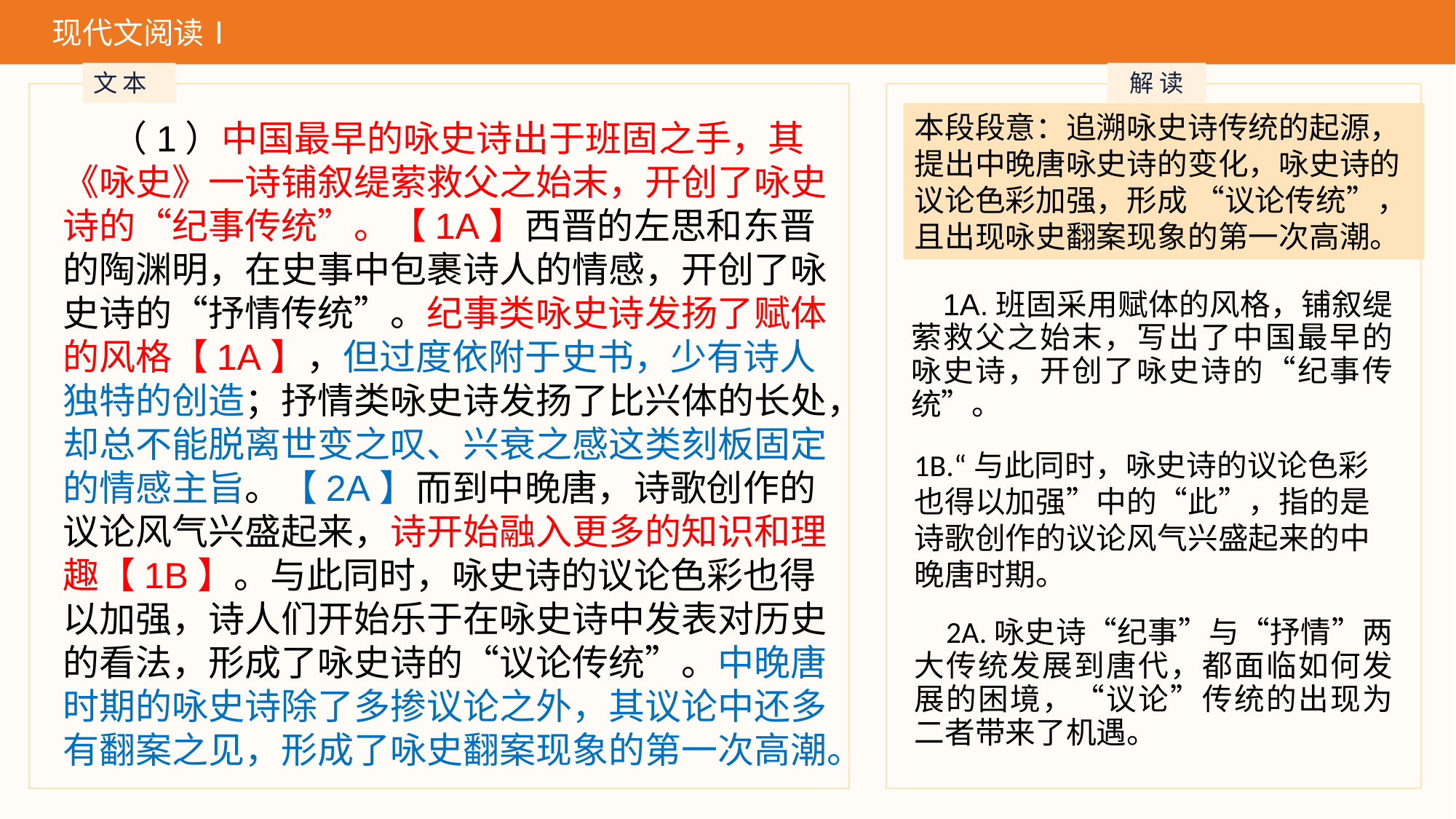

现代文阅读Ⅰ
文 本
解 读

本段段意：追溯咏史诗传统的起源，提出中晚唐咏史诗的变化，咏史诗的议论色彩加强，形成 “议论传统”，且出现咏史翻案现象的第一次高潮。
 （1）中国最早的咏史诗出于班固之手，其《咏史》一诗铺叙缇萦救父之始末，开创了咏史诗的“纪事传统”。【1A】西晋的左思和东晋的陶渊明，在史事中包裹诗人的情感，开创了咏史诗的“抒情传统”。纪事类咏史诗发扬了赋体的风格【1A】，但过度依附于史书，少有诗人独特的创造；抒情类咏史诗发扬了比兴体的长处，却总不能脱离世变之叹、兴衰之感这类刻板固定的情感主旨。【2A】而到中晚唐，诗歌创作的议论风气兴盛起来，诗开始融入更多的知识和理趣【1B】。与此同时，咏史诗的议论色彩也得以加强，诗人们开始乐于在咏史诗中发表对历史的看法，形成了咏史诗的“议论传统”。中晚唐时期的咏史诗除了多掺议论之外，其议论中还多有翻案之见，形成了咏史翻案现象的第一次高潮。

1A.班固采用赋体的风格，铺叙缇萦救父之始末，写出了中国最早的咏史诗，开创了咏史诗的“纪事传统”。
1B.“与此同时，咏史诗的议论色彩也得以加强”中的“此”，指的是诗歌创作的议论风气兴盛起来的中晚唐时期。
2A.咏史诗“纪事”与“抒情”两大传统发展到唐代，都面临如何发展的困境，“议论”传统的出现为二者带来了机遇。